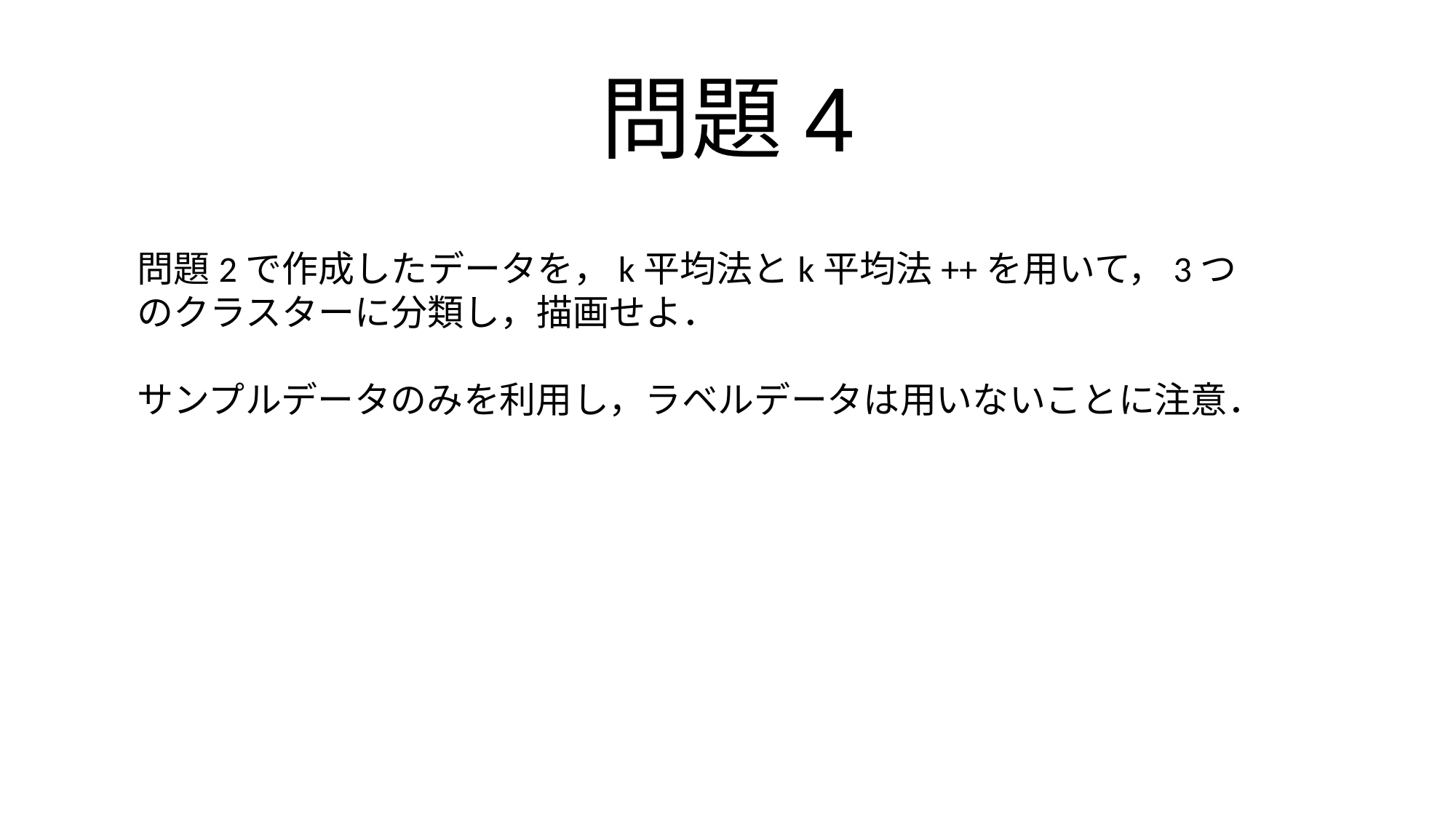

# 問題4
問題2で作成したデータを，k平均法とk平均法++を用いて，3つのクラスターに分類し，描画せよ．

サンプルデータのみを利用し，ラベルデータは用いないことに注意．